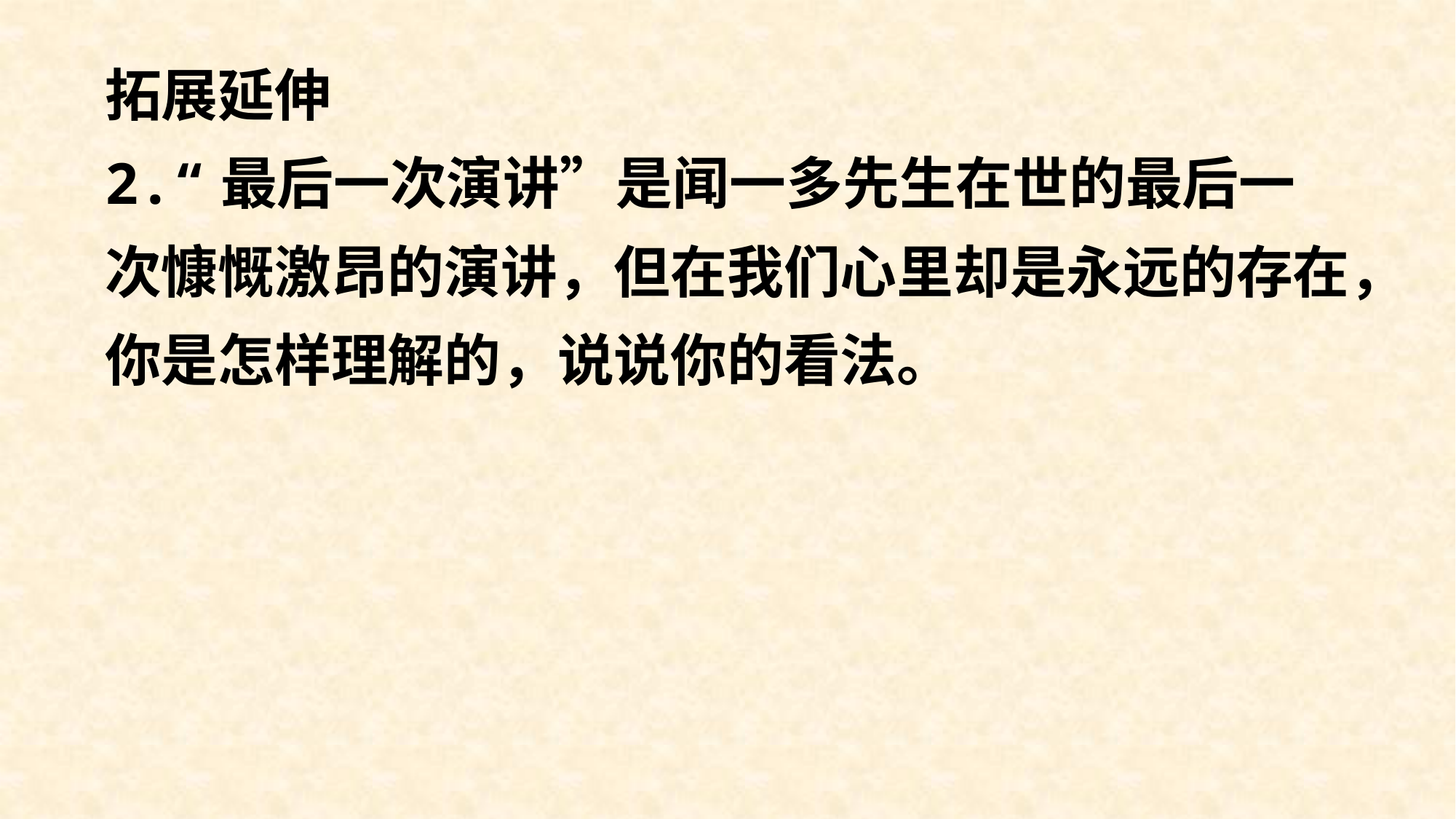

拓展延伸
2.“最后一次演讲”是闻一多先生在世的最后一次慷慨激昂的演讲，但在我们心里却是永远的存在，你是怎样理解的，说说你的看法。